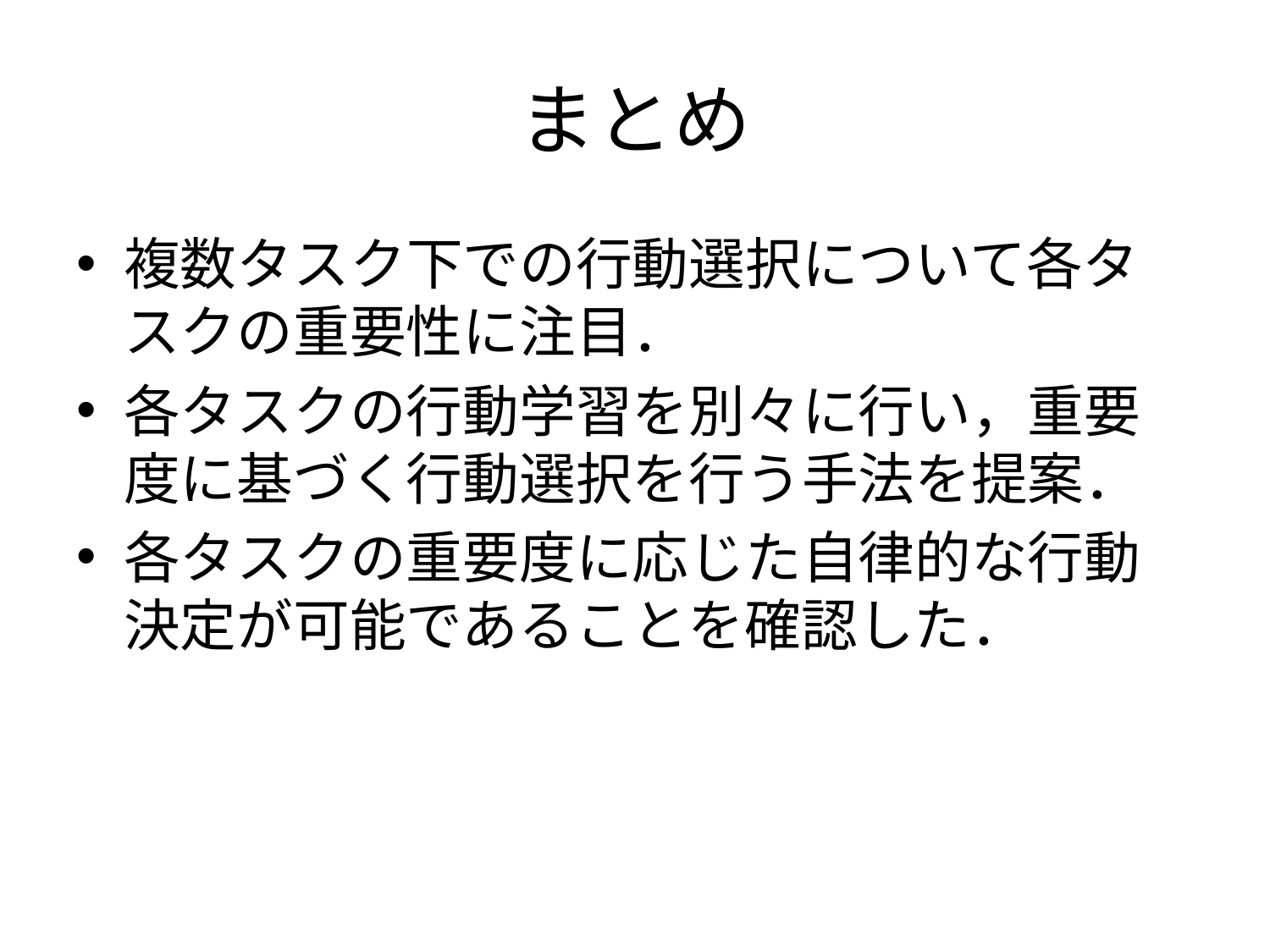

# まとめ
複数タスク下での行動選択について各タスクの重要性に注目．
各タスクの行動学習を別々に行い，重要度に基づく行動選択を行う手法を提案．
各タスクの重要度に応じた自律的な行動決定が可能であることを確認した．